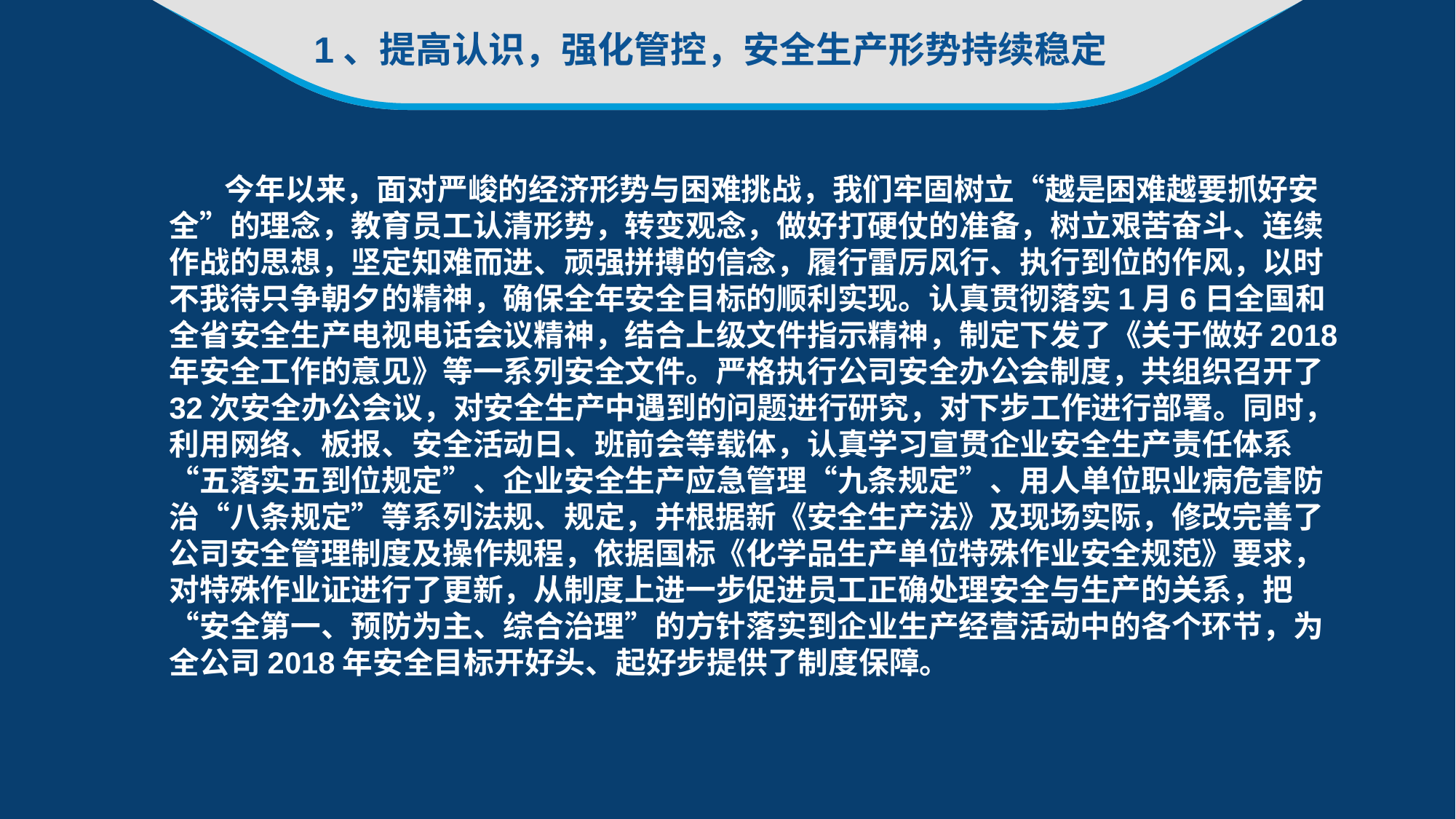

1、提高认识，强化管控，安全生产形势持续稳定
       今年以来，面对严峻的经济形势与困难挑战，我们牢固树立“越是困难越要抓好安全”的理念，教育员工认清形势，转变观念，做好打硬仗的准备，树立艰苦奋斗、连续作战的思想，坚定知难而进、顽强拼搏的信念，履行雷厉风行、执行到位的作风，以时不我待只争朝夕的精神，确保全年安全目标的顺利实现。认真贯彻落实1月6日全国和全省安全生产电视电话会议精神，结合上级文件指示精神，制定下发了《关于做好2018年安全工作的意见》等一系列安全文件。严格执行公司安全办公会制度，共组织召开了32次安全办公会议，对安全生产中遇到的问题进行研究，对下步工作进行部署。同时，利用网络、板报、安全活动日、班前会等载体，认真学习宣贯企业安全生产责任体系“五落实五到位规定”、企业安全生产应急管理“九条规定”、用人单位职业病危害防治“八条规定”等系列法规、规定，并根据新《安全生产法》及现场实际，修改完善了公司安全管理制度及操作规程，依据国标《化学品生产单位特殊作业安全规范》要求，对特殊作业证进行了更新，从制度上进一步促进员工正确处理安全与生产的关系，把“安全第一、预防为主、综合治理”的方针落实到企业生产经营活动中的各个环节，为全公司2018年安全目标开好头、起好步提供了制度保障。